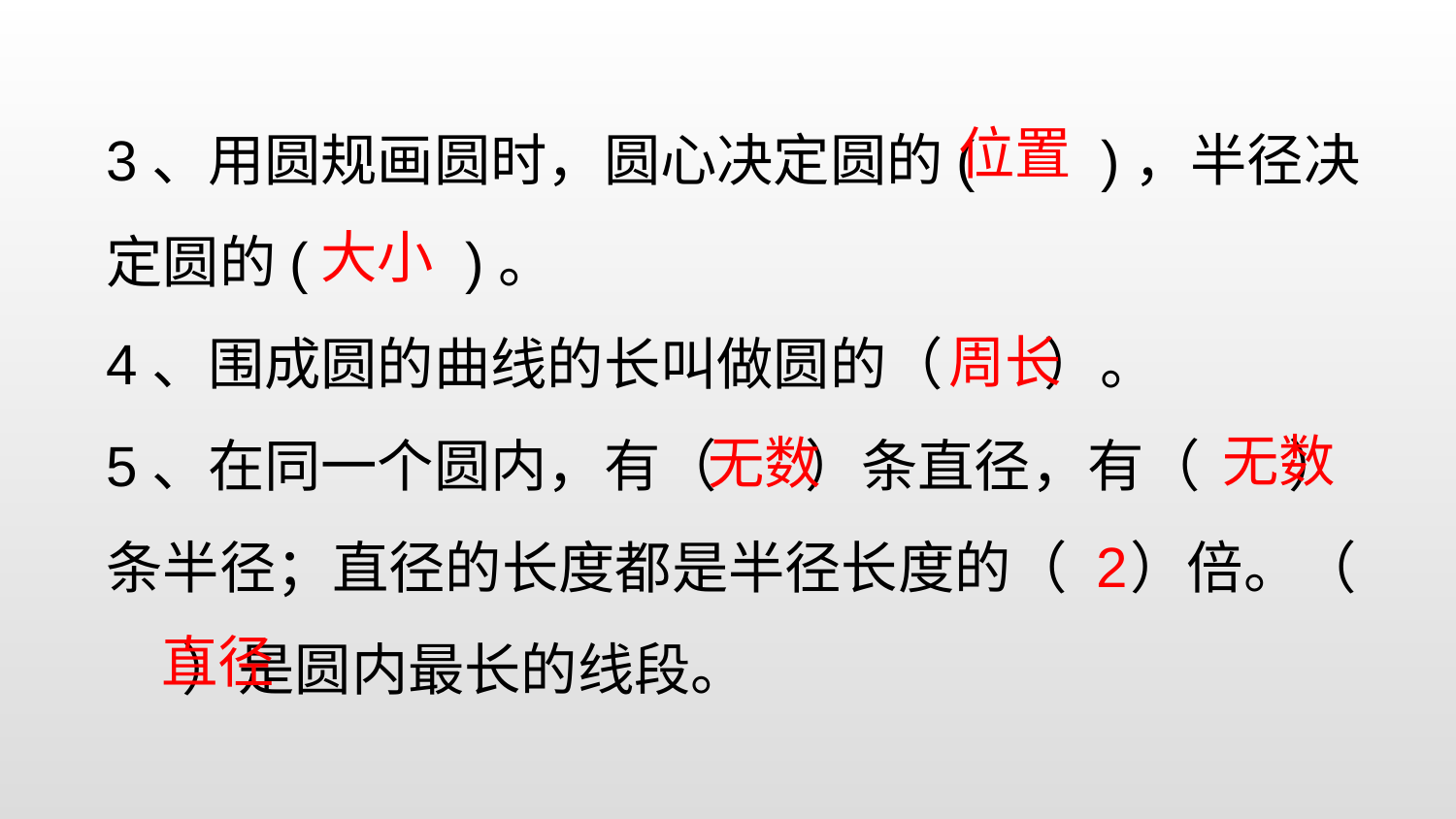

3、用圆规画圆时，圆心决定圆的(        )，半径决定圆的(          )。
4、围成圆的曲线的长叫做圆的（        ）。
5、在同一个圆内，有（       ）条直径，有（       ）条半径；直径的长度都是半径长度的（     ）倍。（       ）是圆内最长的线段。
位置
大小
周长
无数
无数
2
直径